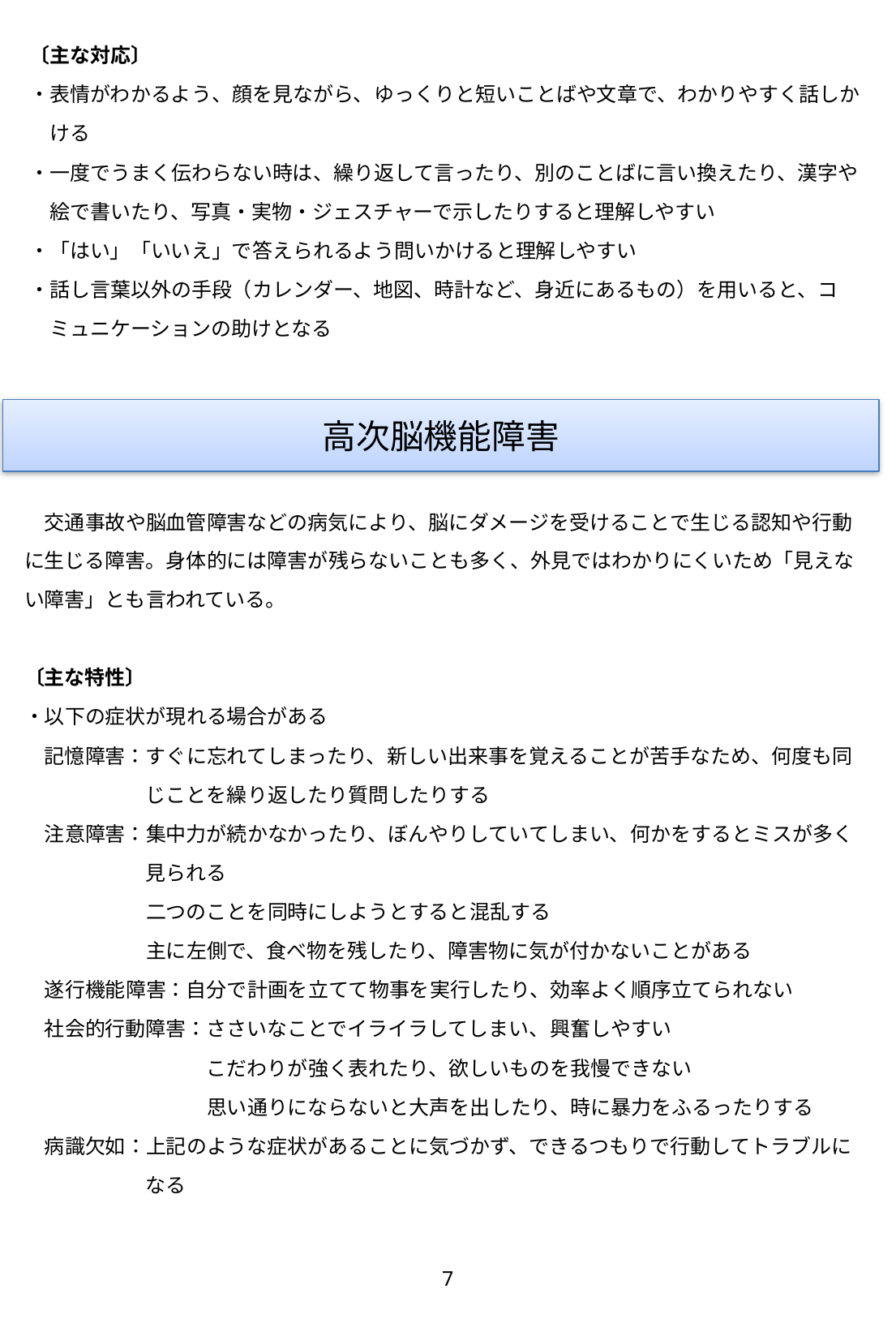

〔主な対応〕
・表情がわかるよう、顔を見ながら、ゆっくりと短いことばや文章で、わかりやすく話しか
　ける
・一度でうまく伝わらない時は、繰り返して言ったり、別のことばに言い換えたり、漢字や
　絵で書いたり、写真・実物・ジェスチャーで示したりすると理解しやすい
・「はい」「いいえ」で答えられるよう問いかけると理解しやすい
・話し言葉以外の手段（カレンダー、地図、時計など、身近にあるもの）を用いると、コ
　ミュニケーションの助けとなる
高次脳機能障害
　交通事故や脳血管障害などの病気により、脳にダメージを受けることで生じる認知や行動に生じる障害。身体的には障害が残らないことも多く、外見ではわかりにくいため「見えない障害」とも言われている。

〔主な特性〕
・以下の症状が現れる場合がある
　記憶障害：すぐに忘れてしまったり、新しい出来事を覚えることが苦手なため、何度も同
　　　　　　じことを繰り返したり質問したりする
　注意障害：集中力が続かなかったり、ぼんやりしていてしまい、何かをするとミスが多く
　　　　　　見られる
　　　　　　二つのことを同時にしようとすると混乱する
　　　　　　主に左側で、食べ物を残したり、障害物に気が付かないことがある
　遂行機能障害：自分で計画を立てて物事を実行したり、効率よく順序立てられない
　社会的行動障害：ささいなことでイライラしてしまい、興奮しやすい
　　　　　　　　　こだわりが強く表れたり、欲しいものを我慢できない
　　　　　　　　　思い通りにならないと大声を出したり、時に暴力をふるったりする
　病識欠如：上記のような症状があることに気づかず、できるつもりで行動してトラブルに
　　　　　　なる

7